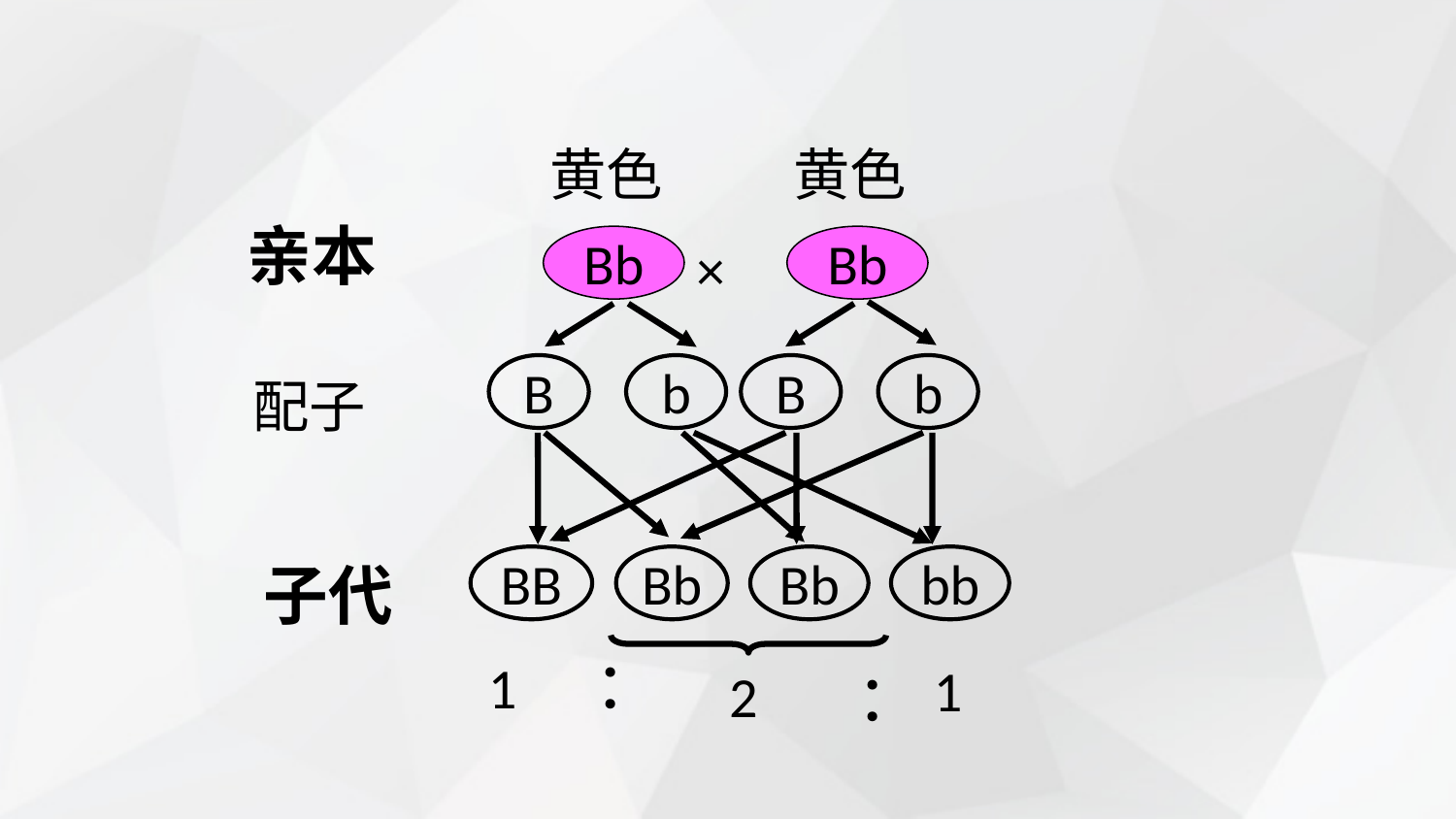

黄色
黄色
亲本
Bb
Bb
×

B
b
B
b
配子

BB
Bb
Bb
bb
子代
：
1
1
：
2